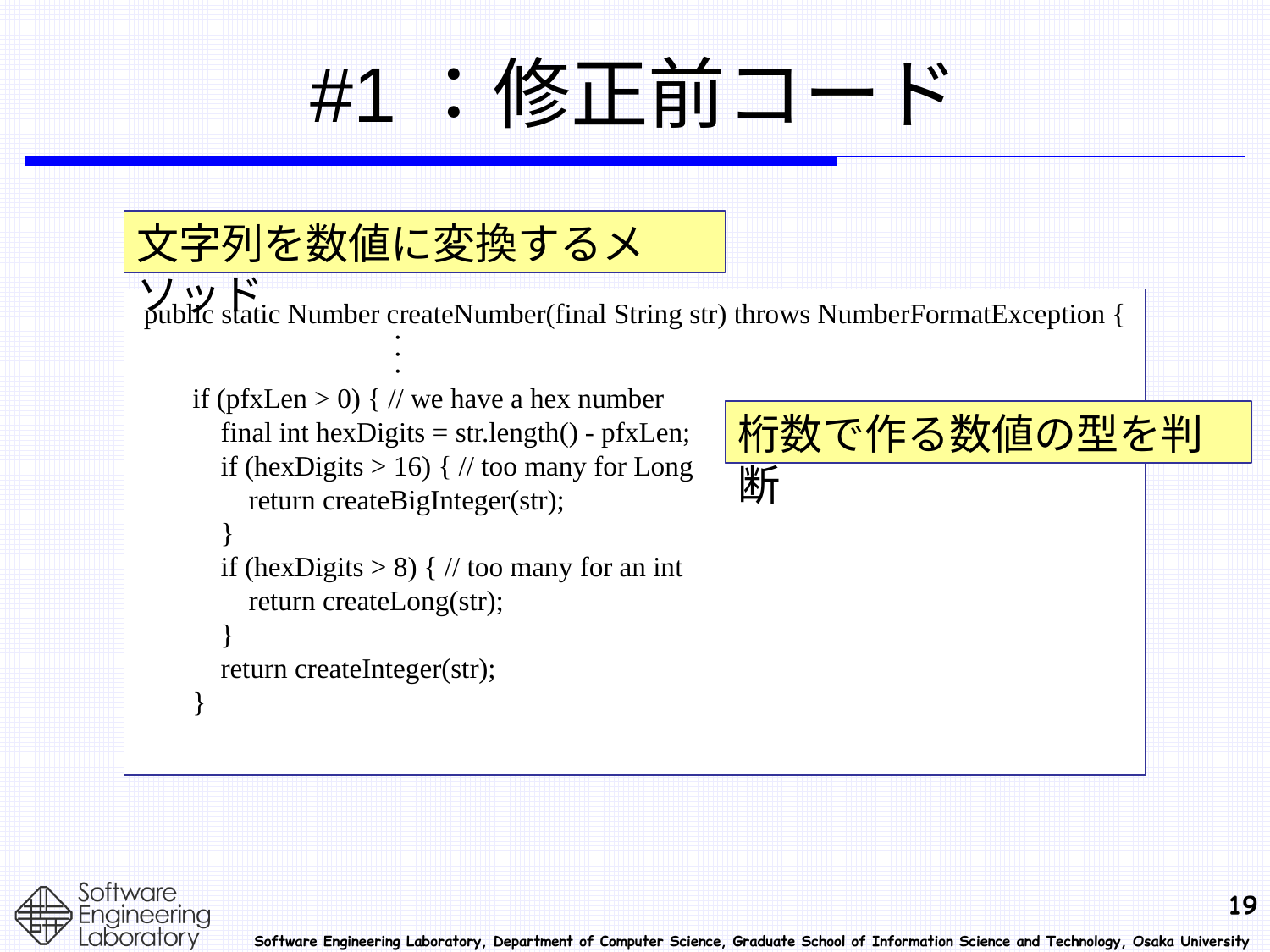

# #1：修正前コード
文字列を数値に変換するメソッド
 public static Number createNumber(final String str) throws NumberFormatException {
		・
		・
		・
        if (pfxLen > 0) { // we have a hex number
            final int hexDigits = str.length() - pfxLen;
            if (hexDigits > 16) { // too many for Long
                return createBigInteger(str);
            }
            if (hexDigits > 8) { // too many for an int
                return createLong(str);
            }
            return createInteger(str);
        }

桁数で作る数値の型を判断